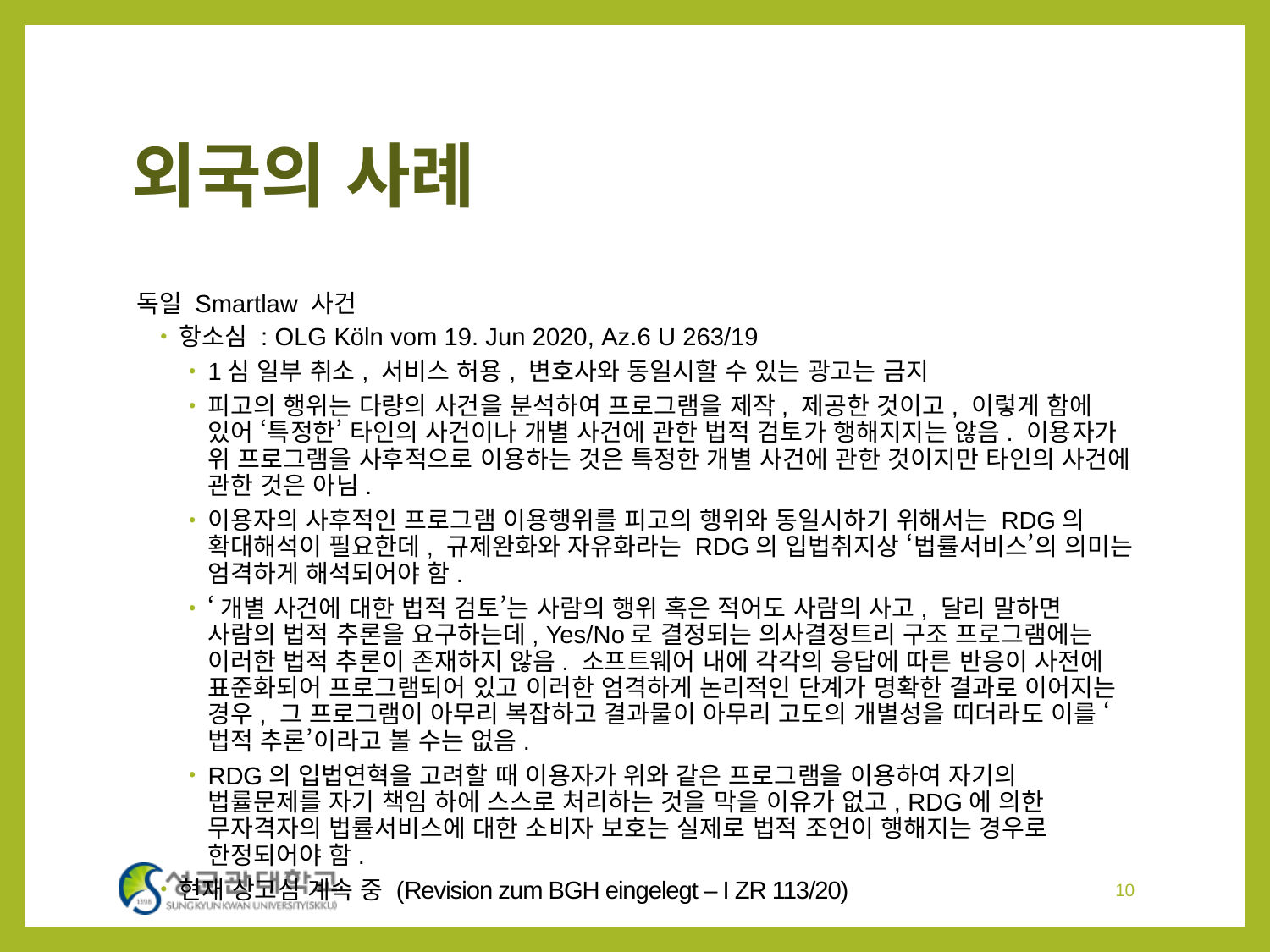

# 외국의 사례
독일 Smartlaw 사건
항소심 : OLG Köln vom 19. Jun 2020, Az.6 U 263/19
1심 일부 취소, 서비스 허용, 변호사와 동일시할 수 있는 광고는 금지
피고의 행위는 다량의 사건을 분석하여 프로그램을 제작, 제공한 것이고, 이렇게 함에 있어 ‘특정한’ 타인의 사건이나 개별 사건에 관한 법적 검토가 행해지지는 않음. 이용자가 위 프로그램을 사후적으로 이용하는 것은 특정한 개별 사건에 관한 것이지만 타인의 사건에 관한 것은 아님.
이용자의 사후적인 프로그램 이용행위를 피고의 행위와 동일시하기 위해서는 RDG의 확대해석이 필요한데, 규제완화와 자유화라는 RDG의 입법취지상 ‘법률서비스’의 의미는 엄격하게 해석되어야 함.
‘개별 사건에 대한 법적 검토’는 사람의 행위 혹은 적어도 사람의 사고, 달리 말하면 사람의 법적 추론을 요구하는데, Yes/No로 결정되는 의사결정트리 구조 프로그램에는 이러한 법적 추론이 존재하지 않음. 소프트웨어 내에 각각의 응답에 따른 반응이 사전에 표준화되어 프로그램되어 있고 이러한 엄격하게 논리적인 단계가 명확한 결과로 이어지는 경우, 그 프로그램이 아무리 복잡하고 결과물이 아무리 고도의 개별성을 띠더라도 이를 ‘법적 추론’이라고 볼 수는 없음.
RDG의 입법연혁을 고려할 때 이용자가 위와 같은 프로그램을 이용하여 자기의 법률문제를 자기 책임 하에 스스로 처리하는 것을 막을 이유가 없고, RDG에 의한 무자격자의 법률서비스에 대한 소비자 보호는 실제로 법적 조언이 행해지는 경우로 한정되어야 함.
현재 상고심 계속 중 (Revision zum BGH eingelegt – I ZR 113/20)
10